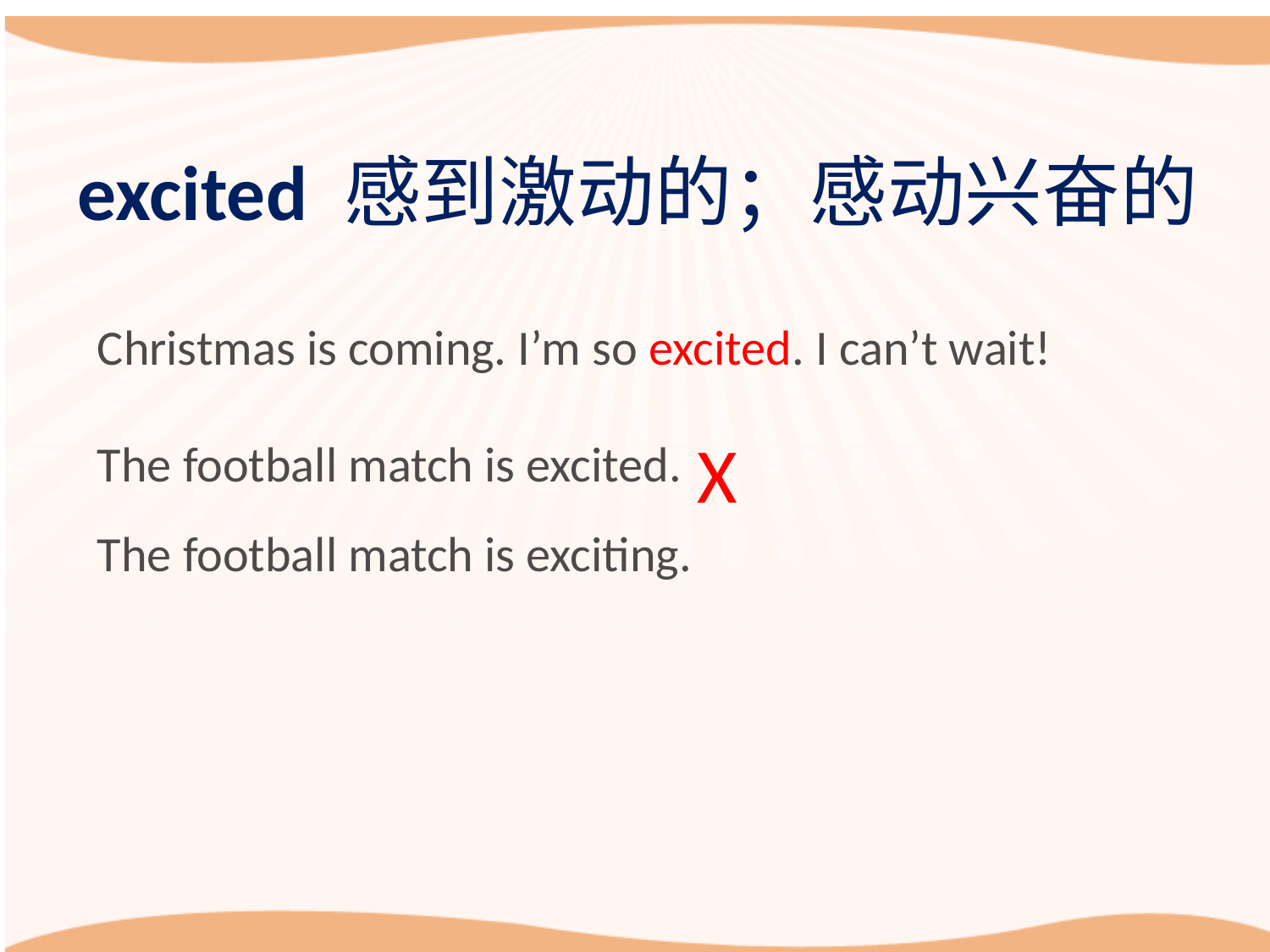

excited 感到激动的；感动兴奋的
Christmas is coming. I’m so excited. I can’t wait!
X
The football match is excited.
The football match is exciting.